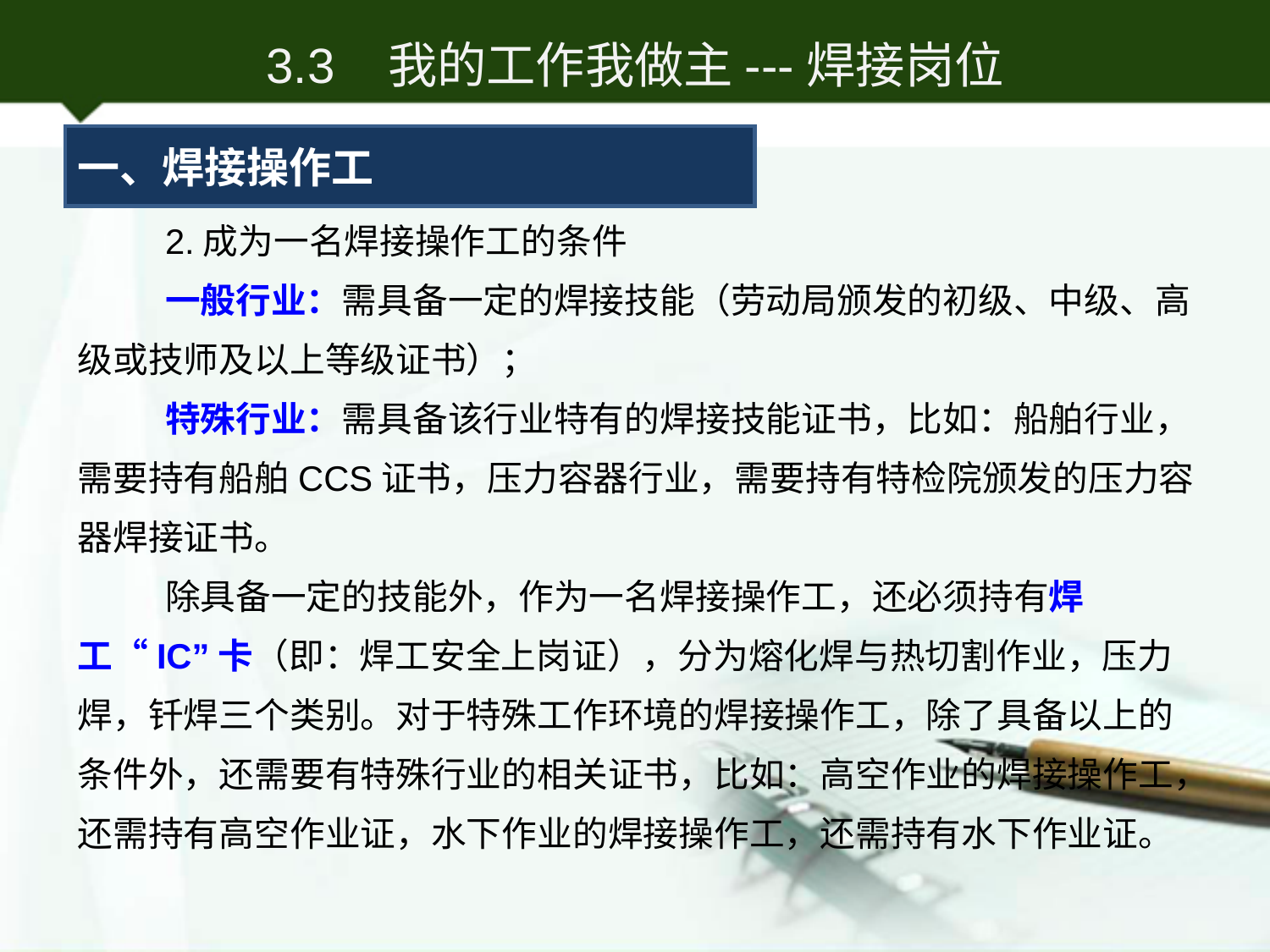

3.3   我的工作我做主---焊接岗位
一、焊接操作工
2.成为一名焊接操作工的条件
一般行业：需具备一定的焊接技能（劳动局颁发的初级、中级、高级或技师及以上等级证书）；
特殊行业：需具备该行业特有的焊接技能证书，比如：船舶行业，需要持有船舶CCS证书，压力容器行业，需要持有特检院颁发的压力容器焊接证书。
除具备一定的技能外，作为一名焊接操作工，还必须持有焊工“IC”卡（即：焊工安全上岗证），分为熔化焊与热切割作业，压力焊，钎焊三个类别。对于特殊工作环境的焊接操作工，除了具备以上的条件外，还需要有特殊行业的相关证书，比如：高空作业的焊接操作工，还需持有高空作业证，水下作业的焊接操作工，还需持有水下作业证。